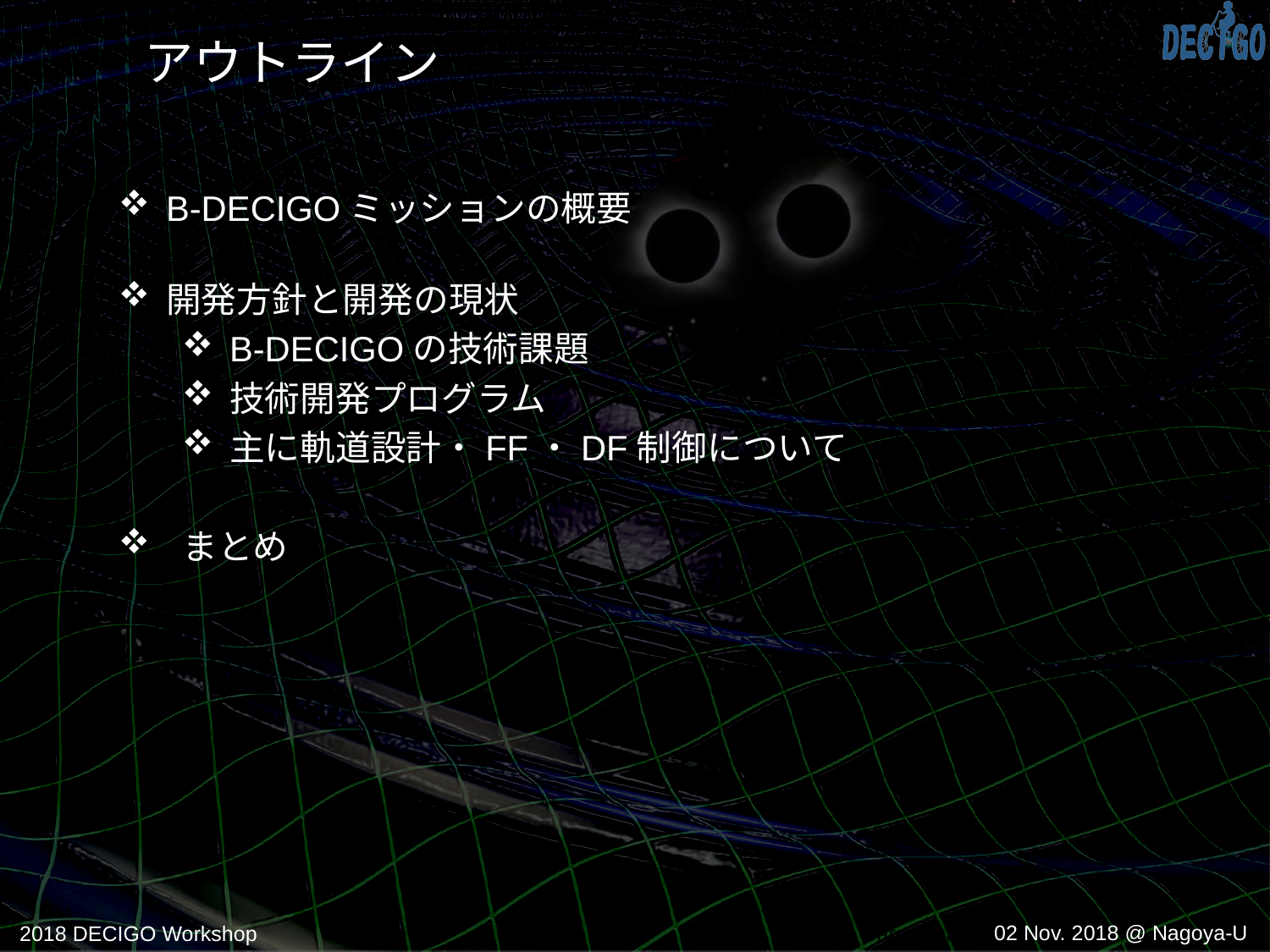

アウトライン
B-DECIGOミッションの概要

開発方針と開発の現状
B-DECIGOの技術課題
技術開発プログラム
主に軌道設計・FF・DF制御について

 まとめ